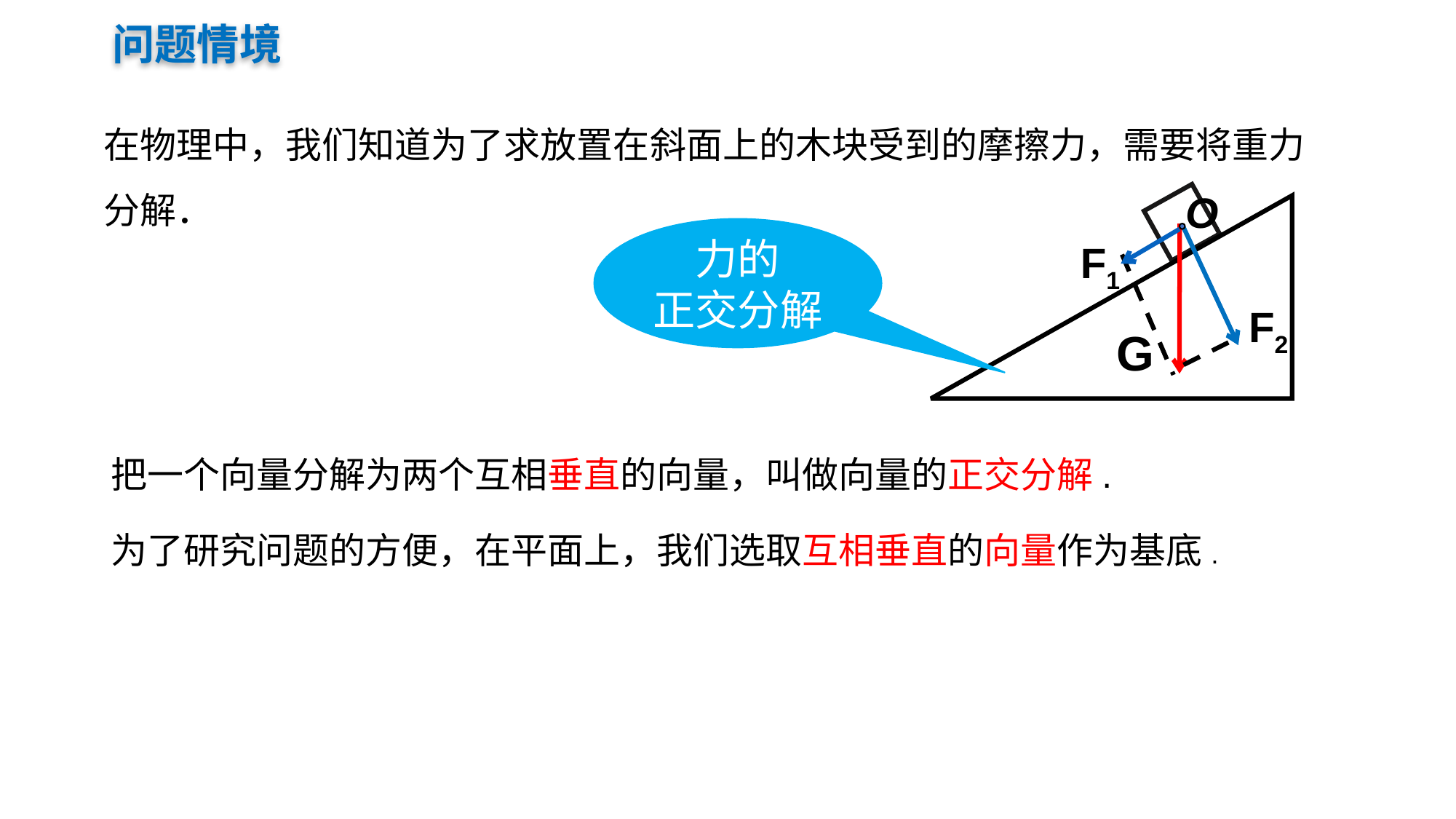

问题情境
在物理中，我们知道为了求放置在斜面上的木块受到的摩擦力，需要将重力分解．
O

力的
正交分解

G

F2

F1

# 把一个向量分解为两个互相垂直的向量，叫做向量的正交分解.
为了研究问题的方便，在平面上，我们选取互相垂直的向量作为基底.